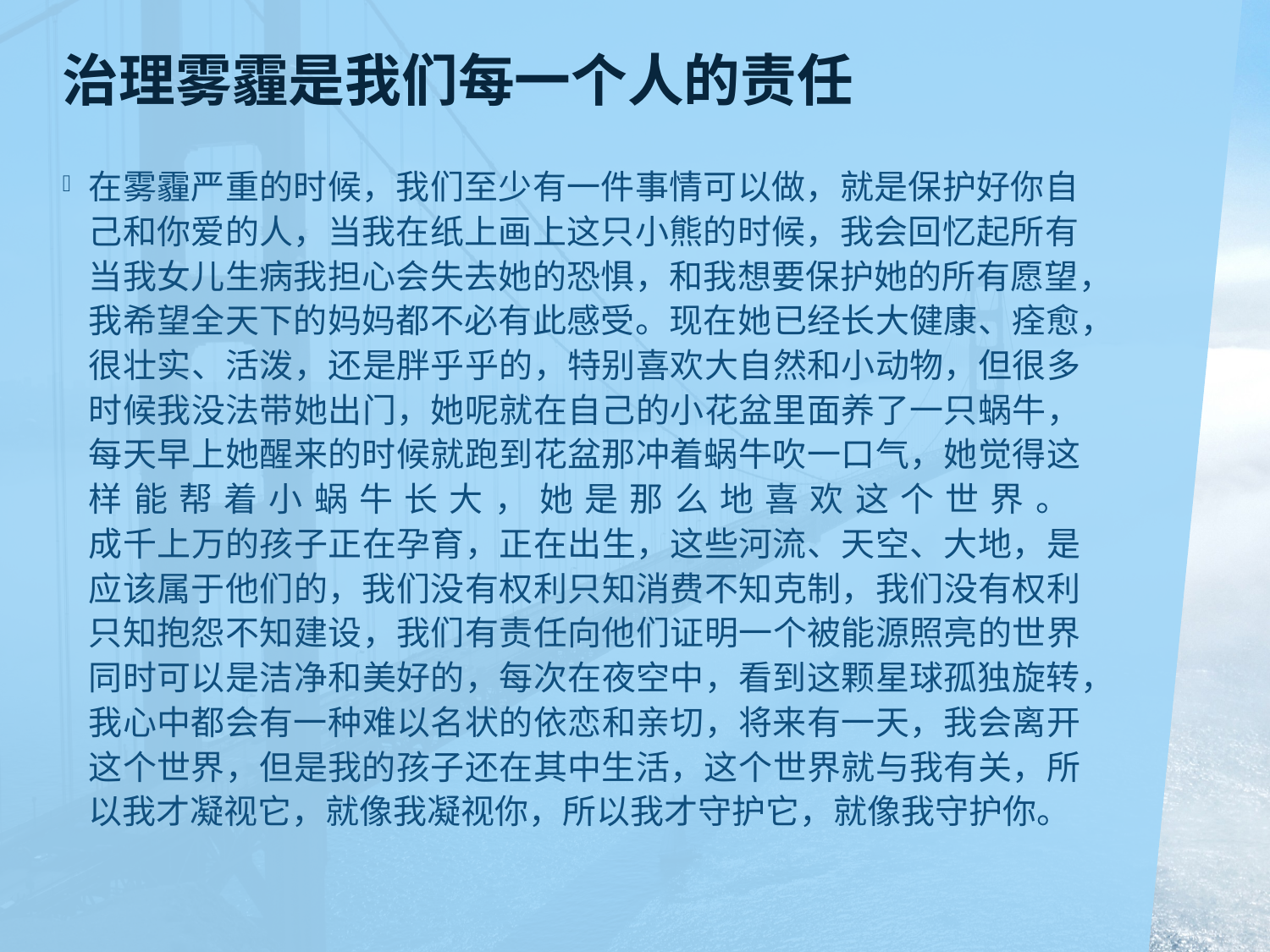

# 治理雾霾是我们每一个人的责任
在雾霾严重的时候，我们至少有一件事情可以做，就是保护好你自己和你爱的人，当我在纸上画上这只小熊的时候，我会回忆起所有当我女儿生病我担心会失去她的恐惧，和我想要保护她的所有愿望，我希望全天下的妈妈都不必有此感受。现在她已经长大健康、痊愈，很壮实、活泼，还是胖乎乎的，特别喜欢大自然和小动物，但很多时候我没法带她出门，她呢就在自己的小花盆里面养了一只蜗牛，每天早上她醒来的时候就跑到花盆那冲着蜗牛吹一口气，她觉得这样能帮着小蜗牛长大，她是那么地喜欢这个世界。
成千上万的孩子正在孕育，正在出生，这些河流、天空、大地，是应该属于他们的，我们没有权利只知消费不知克制，我们没有权利只知抱怨不知建设，我们有责任向他们证明一个被能源照亮的世界同时可以是洁净和美好的，每次在夜空中，看到这颗星球孤独旋转，我心中都会有一种难以名状的依恋和亲切，将来有一天，我会离开这个世界，但是我的孩子还在其中生活，这个世界就与我有关，所以我才凝视它，就像我凝视你，所以我才守护它，就像我守护你。